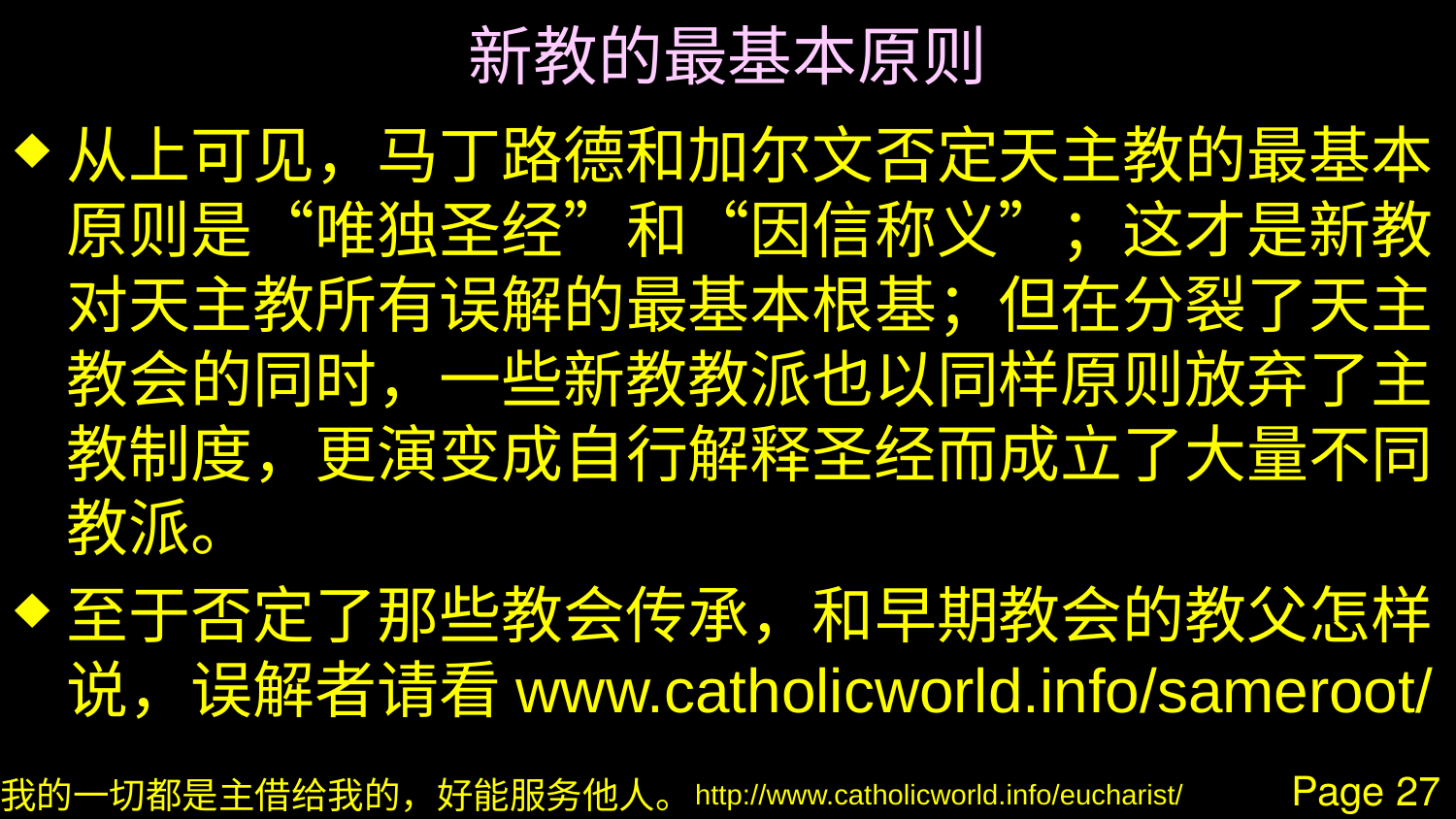

# 新教的最基本原则
从上可见，马丁路德和加尔文否定天主教的最基本原则是“唯独圣经”和“因信称义”；这才是新教对天主教所有误解的最基本根基；但在分裂了天主教会的同时，一些新教教派也以同样原则放弃了主教制度，更演变成自行解释圣经而成立了大量不同教派。
至于否定了那些教会传承，和早期教会的教父怎样说，误解者请看www.catholicworld.info/sameroot/